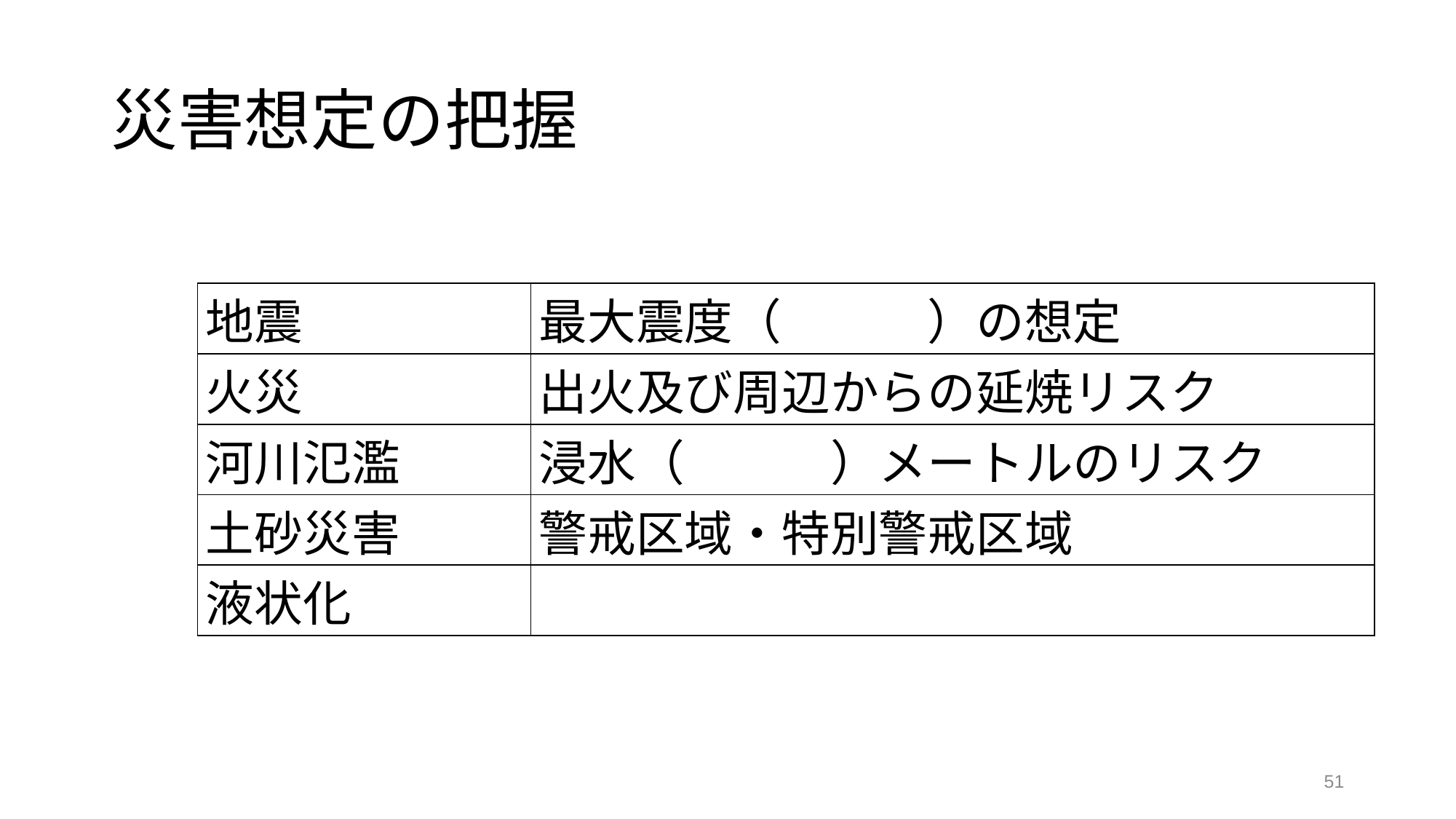

# 災害想定の把握
| 地震 | 最大震度（　　　）の想定 |
| --- | --- |
| 火災 | 出火及び周辺からの延焼リスク |
| 河川氾濫 | 浸水（　　　）メートルのリスク |
| 土砂災害 | 警戒区域・特別警戒区域 |
| 液状化 |  |
51